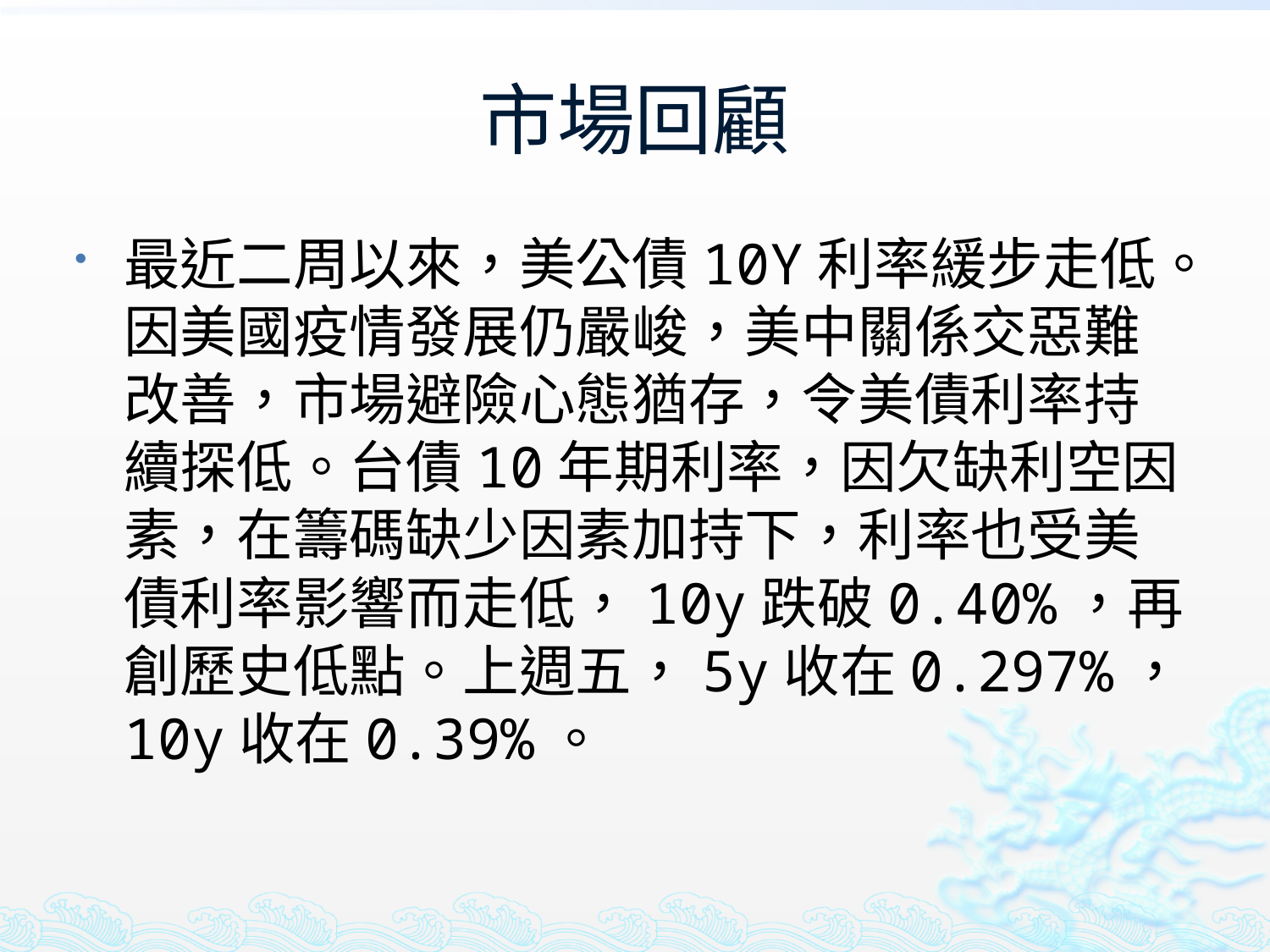

# 市場回顧
最近二周以來，美公債10Y利率緩步走低。因美國疫情發展仍嚴峻，美中關係交惡難改善，市場避險心態猶存，令美債利率持續探低。台債10年期利率，因欠缺利空因素，在籌碼缺少因素加持下，利率也受美債利率影響而走低，10y跌破0.40%，再創歷史低點。上週五，5y收在0.297%，10y收在0.39%。